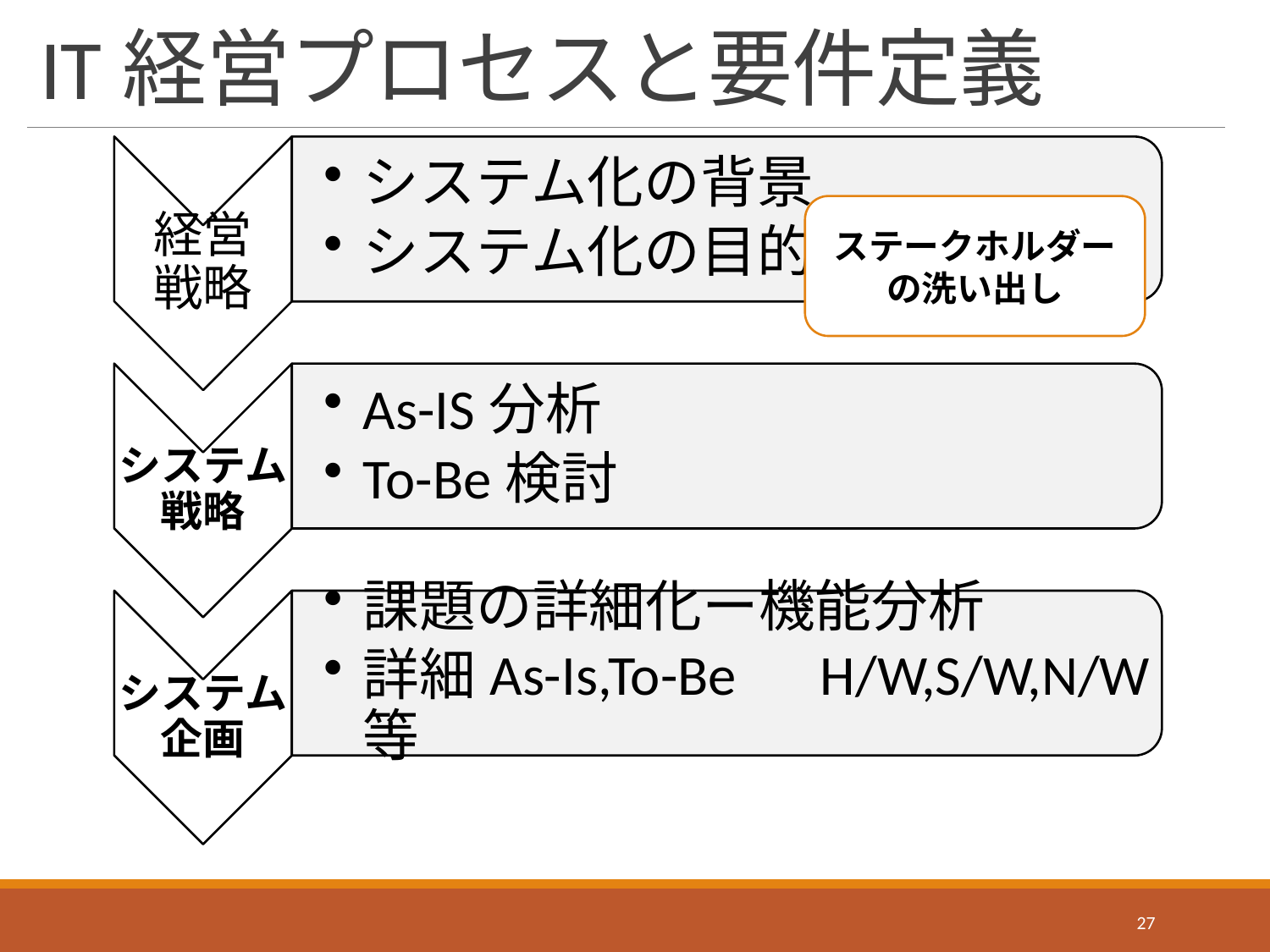

# IT経営プロセスと要件定義
経営
戦略
システム化の背景
システム化の目的
システム
戦略
As-IS分析
To-Be検討
システム
企画
課題の詳細化ー機能分析
詳細As-Is,To-Be　H/W,S/W,N/W等
ステークホルダー
の洗い出し
27